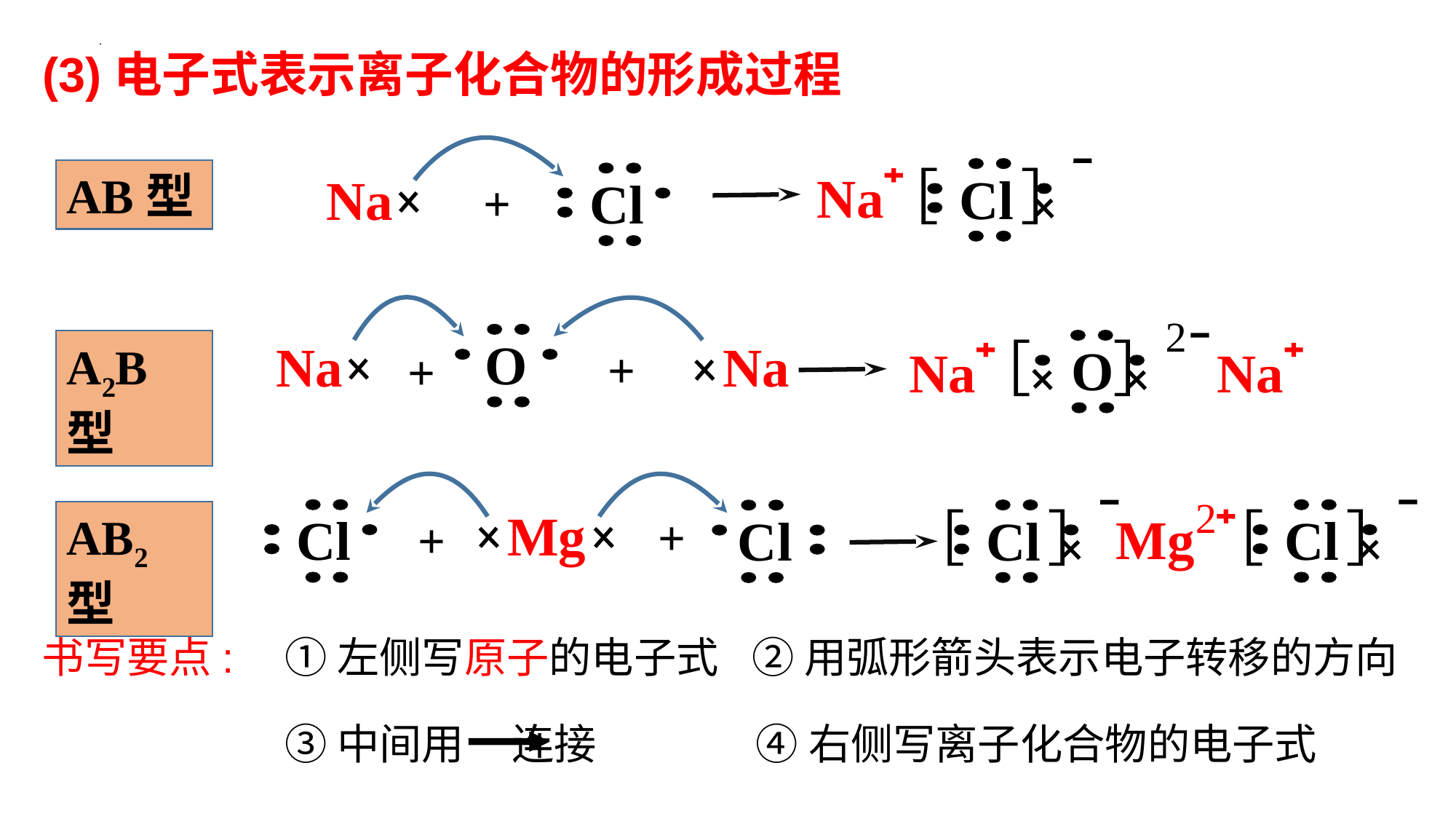

(3)电子式表示离子化合物的形成过程

［      ］

Cl

Na

AB型
Na

Cl
+

2
［      ］

O

O
Na

Na

A2B型
Na

Na

+
+

2
Mg

［      ］

Cl

［      ］

Cl

Mg

Cl

Cl
AB2型
+
+
书写要点:
①左侧写原子的电子式
②用弧形箭头表示电子转移的方向
③中间用     连接

④右侧写离子化合物的电子式